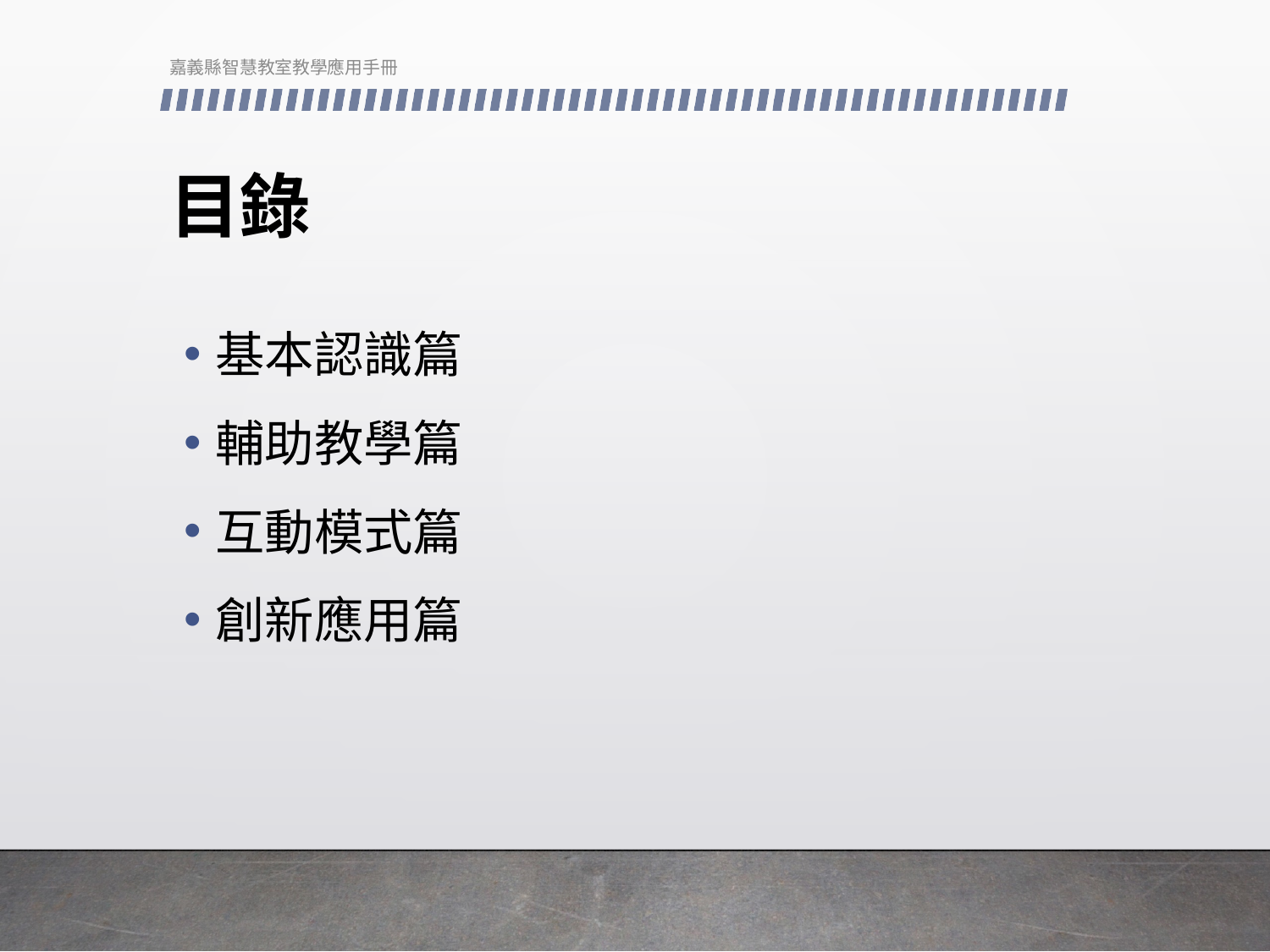

嘉義縣智慧教室教學應用手冊
# 目錄
基本認識篇
輔助教學篇
互動模式篇
創新應用篇